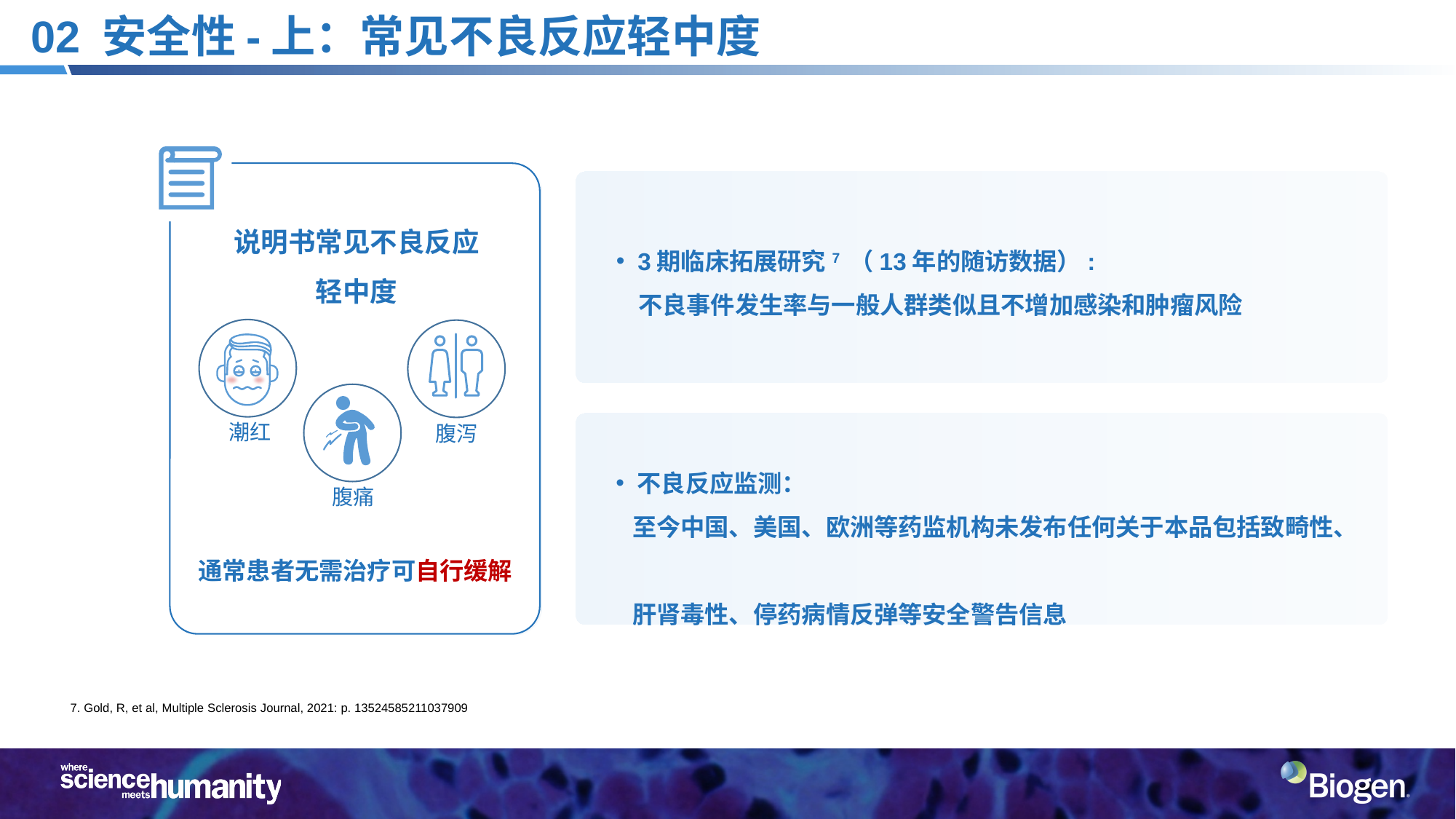

02
# 02 安全性-上：常见不良反应轻中度

说明书常见不良反应
轻中度

潮红

腹泻

腹痛
通常患者无需治疗可自行缓解
3期临床拓展研究7 （13年的随访数据）:
   不良事件发生率与一般人群类似且不增加感染和肿瘤风险

不良反应监测：
  至今中国、美国、欧洲等药监机构未发布任何关于本品包括致畸性、
  肝肾毒性、停药病情反弹等安全警告信息
7. Gold, R, et al, Multiple Sclerosis Journal, 2021: p. 13524585211037909